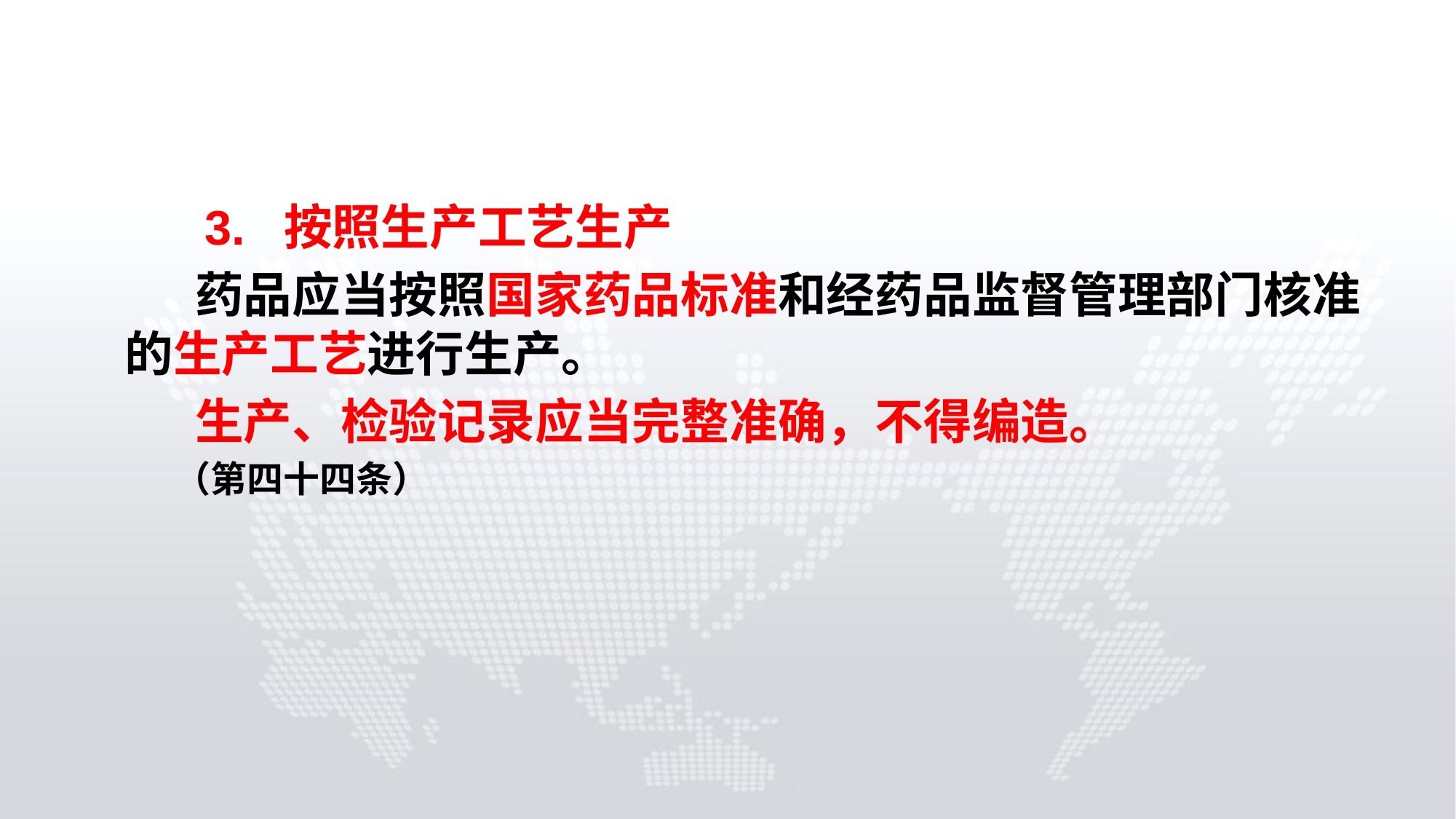

#
         3.  按照生产工艺生产
         药品应当按照国家药品标准和经药品监督管理部门核准的生产工艺进行生产。
         生产、检验记录应当完整准确，不得编造。
          （第四十四条）